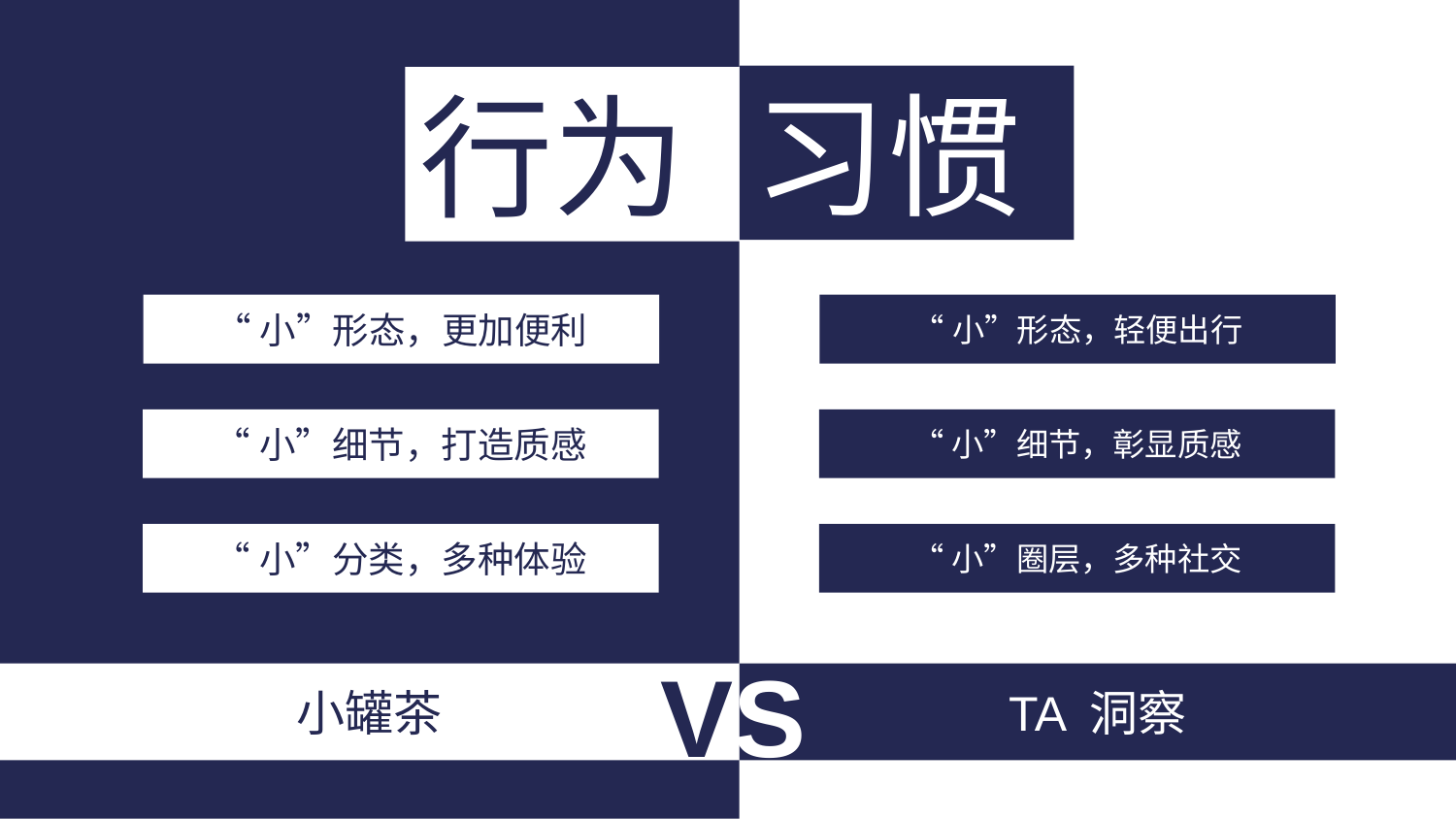

习惯
行为
“小”形态，更加便利
“小”形态，轻便出行
“小”细节，打造质感
“小”细节，彰显质感
“小”分类，多种体验
“小”圈层，多种社交
VS
小罐茶
TA 洞察